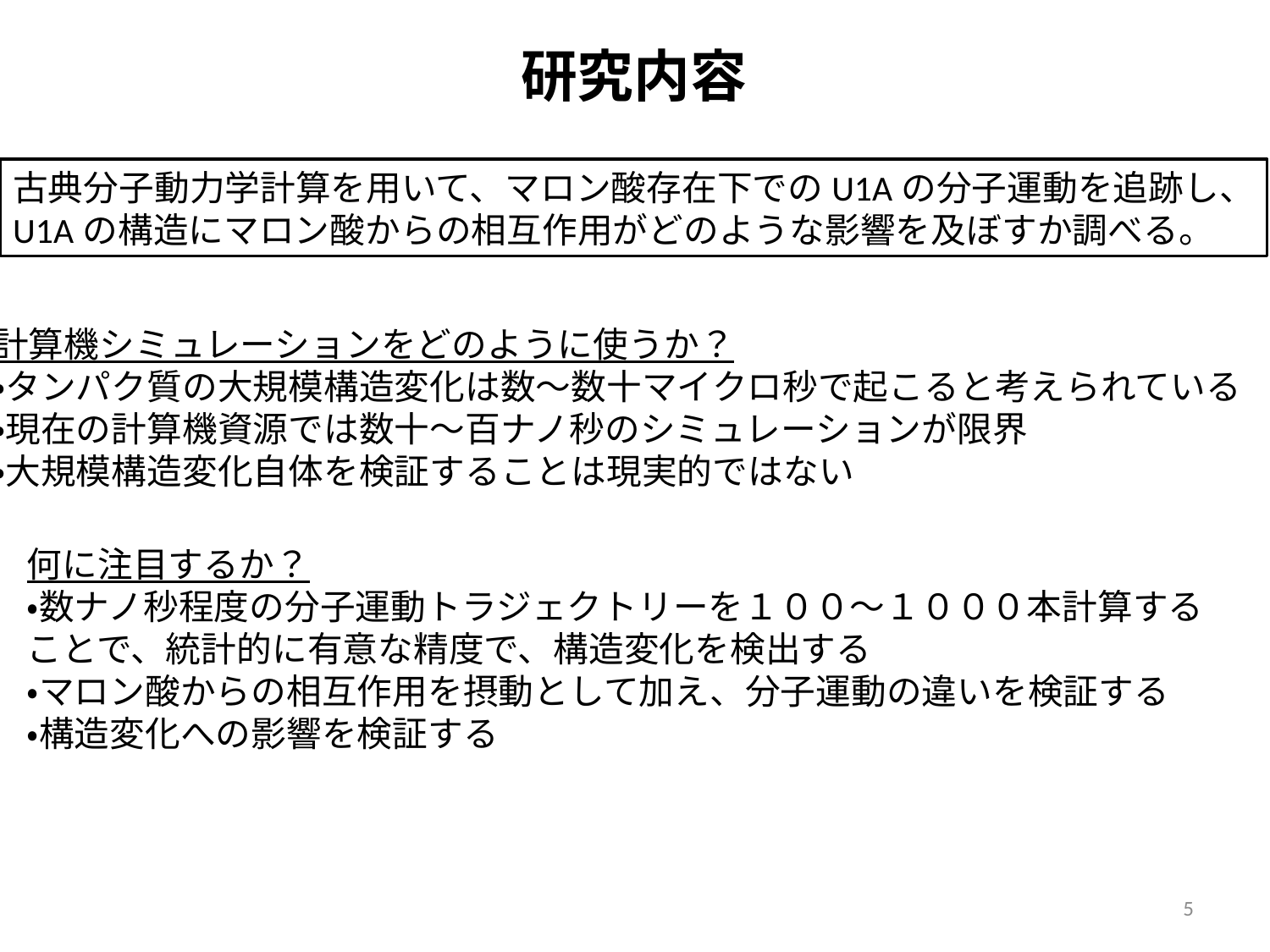

研究内容
古典分子動力学計算を用いて、マロン酸存在下でのU1Aの分子運動を追跡し、
U1Aの構造にマロン酸からの相互作用がどのような影響を及ぼすか調べる。
計算機シミュレーションをどのように使うか？
・タンパク質の大規模構造変化は数～数十マイクロ秒で起こると考えられている
・現在の計算機資源では数十～百ナノ秒のシミュレーションが限界
・大規模構造変化自体を検証することは現実的ではない
何に注目するか？
・数ナノ秒程度の分子運動トラジェクトリーを１００～１０００本計算することで、統計的に有意な精度で、構造変化を検出する
・マロン酸からの相互作用を摂動として加え、分子運動の違いを検証する
・構造変化への影響を検証する
5